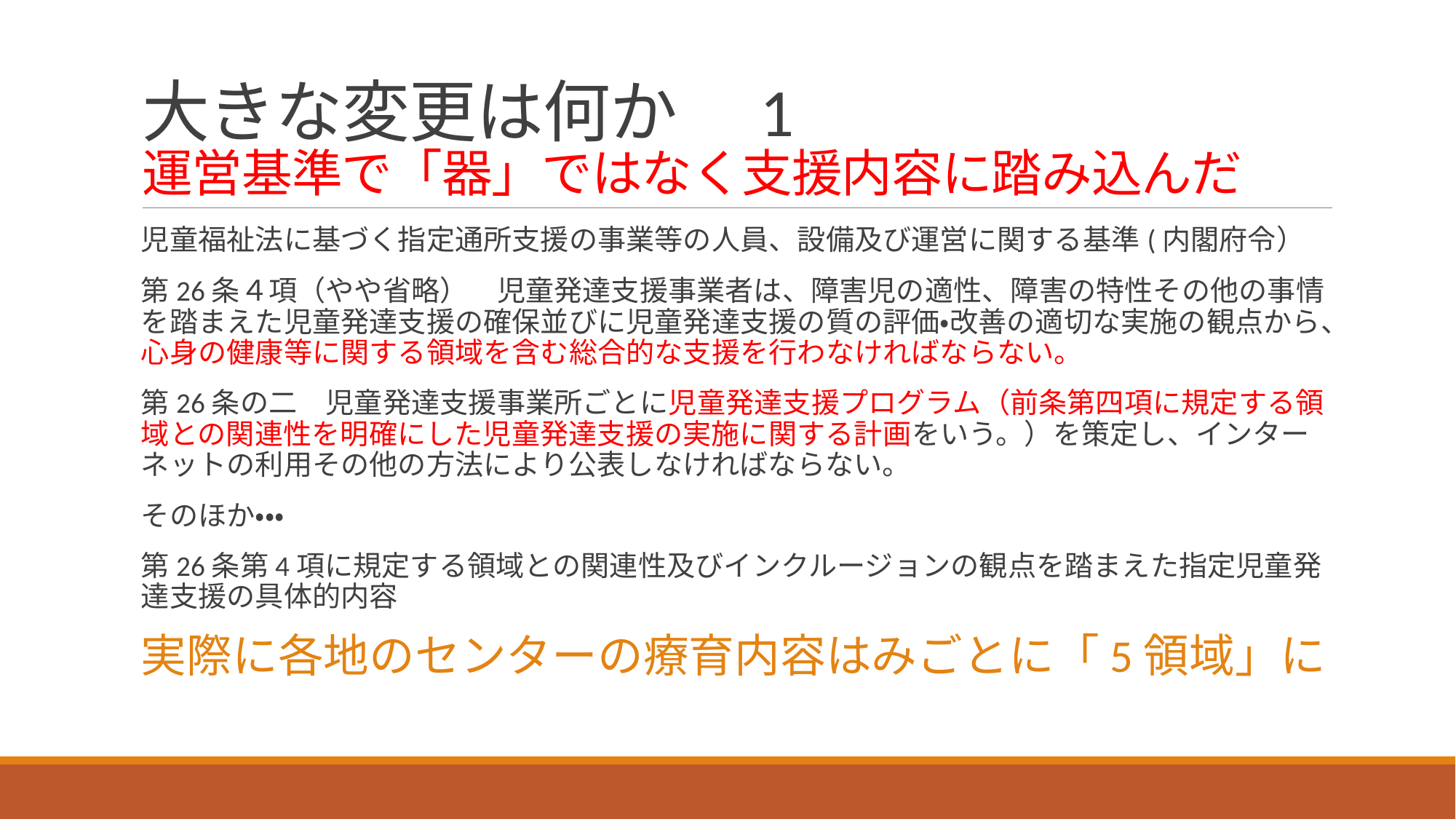

# 大きな変更は何か　1 運営基準で「器」ではなく支援内容に踏み込んだ
児童福祉法に基づく指定通所支援の事業等の人員、設備及び運営に関する基準(内閣府令）
第26条４項（やや省略）　児童発達支援事業者は、障害児の適性、障害の特性その他の事情を踏まえた児童発達支援の確保並びに児童発達支援の質の評価・改善の適切な実施の観点から、心身の健康等に関する領域を含む総合的な支援を行わなければならない。
第26条の二　児童発達支援事業所ごとに児童発達支援プログラム（前条第四項に規定する領域との関連性を明確にした児童発達支援の実施に関する計画をいう。）を策定し、インターネットの利用その他の方法により公表しなければならない。
そのほか・・・
第26条第4項に規定する領域との関連性及びインクルージョンの観点を踏まえた指定児童発達支援の具体的内容
実際に各地のセンターの療育内容はみごとに「5領域」に